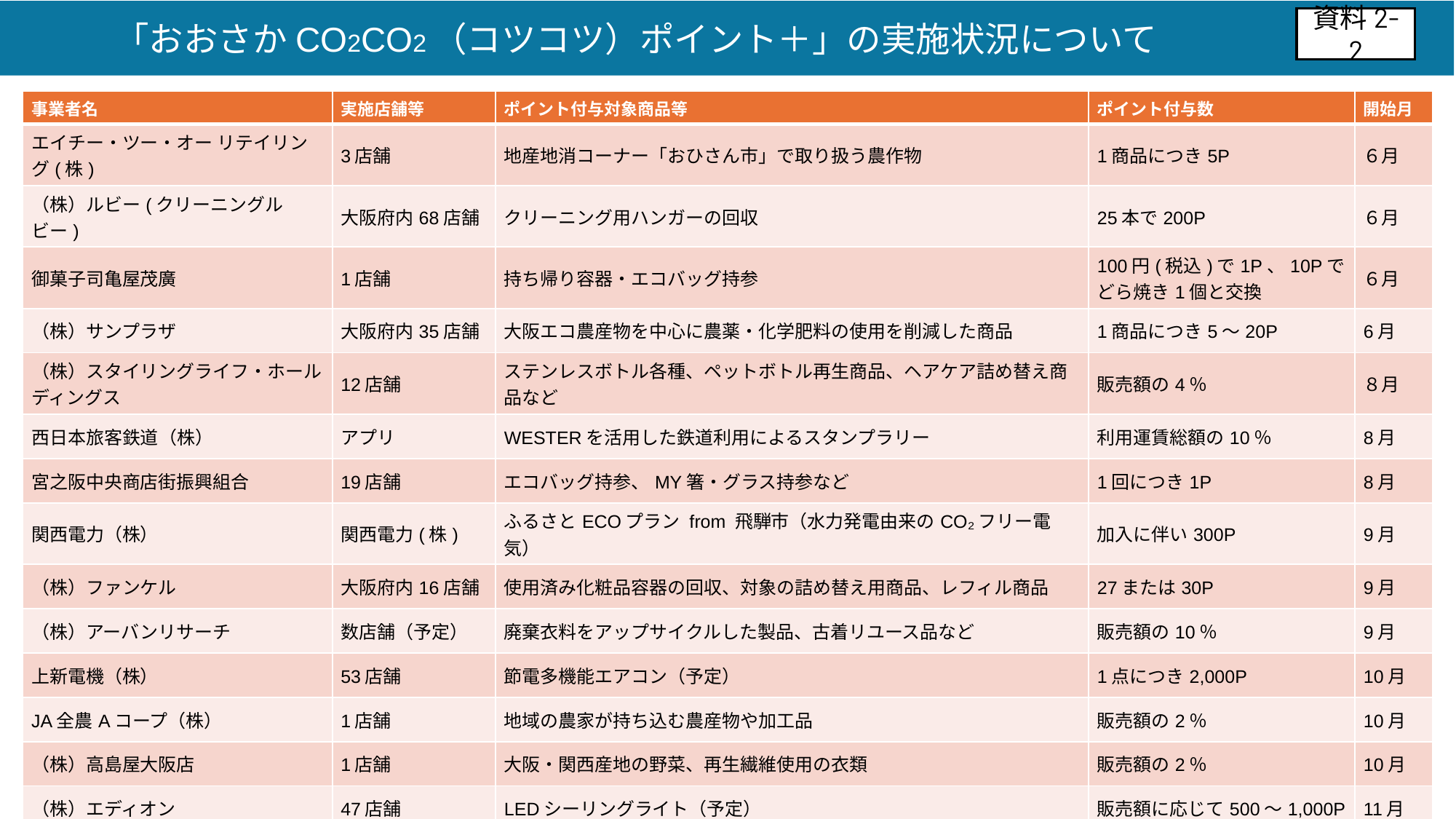

「おおさかCO2CO2（コツコツ）ポイント＋」の実施状況について
資料2-2
| 事業者名 | 実施店舗等 | ポイント付与対象商品等 | ポイント付与数 | 開始月 |
| --- | --- | --- | --- | --- |
| エイチー・ツー・オー リテイリング(株) | 3店舗 | 地産地消コーナー「おひさん市」で取り扱う農作物 | 1商品につき5P | ６月 |
| （株）ルビー(クリーニングルビー) | 大阪府内68店舗 | クリーニング用ハンガーの回収 | 25本で200P | ６月 |
| 御菓子司亀屋茂廣 | 1店舗 | 持ち帰り容器・エコバッグ持参 | 100円(税込)で1P、10Pでどら焼き1個と交換 | ６月 |
| （株）サンプラザ | 大阪府内35店舗 | 大阪エコ農産物を中心に農薬・化学肥料の使用を削減した商品 | 1商品につき5〜20P | 6月 |
| （株）スタイリングライフ・ホールディングス | 12店舗 | ステンレスボトル各種、ペットボトル再生商品、ヘアケア詰め替え商品など | 販売額の4％ | ８月 |
| 西日本旅客鉄道（株） | アプリ | WESTERを活用した鉄道利用によるスタンプラリー | 利用運賃総額の10％ | 8月 |
| 宮之阪中央商店街振興組合 | 19店舗 | エコバッグ持参、MY箸・グラス持参など | 1回につき1P | 8月 |
| 関西電力（株） | 関西電力(株) | ふるさとECOプラン from 飛騨市（水力発電由来のCO₂フリー電気） | 加入に伴い300P | 9月 |
| （株）ファンケル | 大阪府内16店舗 | 使用済み化粧品容器の回収、対象の詰め替え用商品、レフィル商品 | 27または30P | 9月 |
| （株）アーバンリサーチ | 数店舗（予定） | 廃棄衣料をアップサイクルした製品、古着リユース品など | 販売額の10％ | 9月 |
| 上新電機（株） | 53店舗 | 節電多機能エアコン（予定） | 1点につき2,000P | 10月 |
| JA全農Aコープ（株） | 1店舗 | 地域の農家が持ち込む農産物や加工品 | 販売額の2％ | 10月 |
| （株）高島屋大阪店 | 1店舗 | 大阪・関西産地の野菜、再生繊維使用の衣類 | 販売額の2％ | 10月 |
| （株）エディオン | 47店舗 | LEDシーリングライト（予定） | 販売額に応じて500～1,000P | 11月 |
| 大阪いずみ市民生活協同組合 | 宅配事業 | 大阪府産農産物 | 販売額の5％ | 11月 |